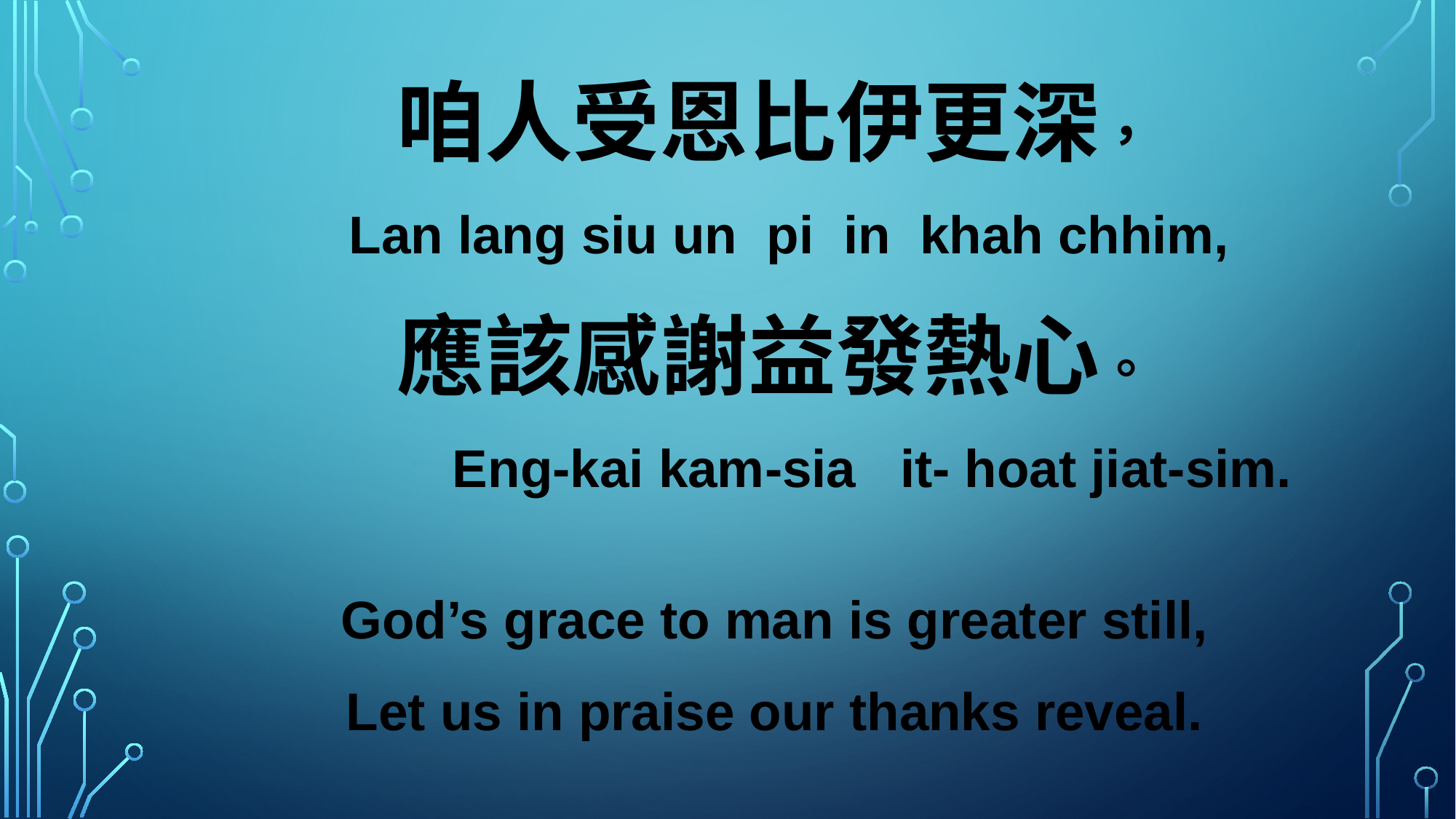

咱人受恩比伊更深，
  Lan lang siu un  pi  in  khah chhim,
應該感謝益發熱心。
                  Eng-kai kam-sia   it- hoat jiat-sim.

God’s grace to man is greater still,
Let us in praise our thanks reveal.